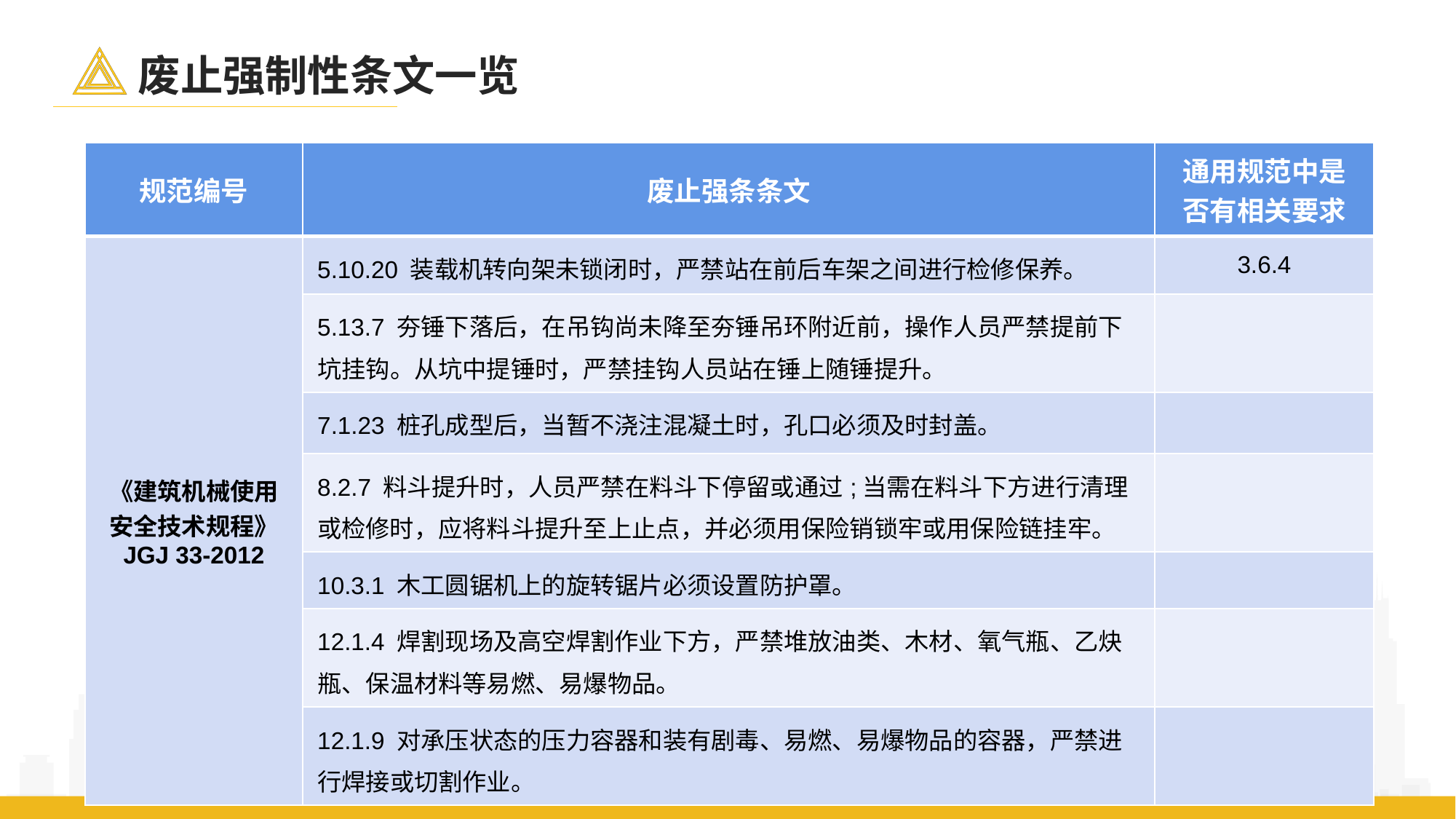

废止强制性条文一览

| 规范编号 | 废止强条条文 | 通用规范中是否有相关要求 |
| --- | --- | --- |
| 《建筑机械使用安全技术规程》 JGJ 33-2012 | 5.10.20 装载机转向架未锁闭时，严禁站在前后车架之间进行检修保养。 | 3.6.4 |
|  | 5.13.7 夯锤下落后，在吊钩尚未降至夯锤吊环附近前，操作人员严禁提前下坑挂钩。从坑中提锤时，严禁挂钩人员站在锤上随锤提升。 |  |
|  | 7.1.23 桩孔成型后，当暂不浇注混凝土时，孔口必须及时封盖。 |  |
|  | 8.2.7 料斗提升时，人员严禁在料斗下停留或通过;当需在料斗下方进行清理或检修时，应将料斗提升至上止点，并必须用保险销锁牢或用保险链挂牢。 |  |
|  | 10.3.1 木工圆锯机上的旋转锯片必须设置防护罩。 |  |
|  | 12.1.4 焊割现场及高空焊割作业下方，严禁堆放油类、木材、氧气瓶、乙炔瓶、保温材料等易燃、易爆物品。 |  |
|  | 12.1.9 对承压状态的压力容器和装有剧毒、易燃、易爆物品的容器，严禁进行焊接或切割作业。 |  |